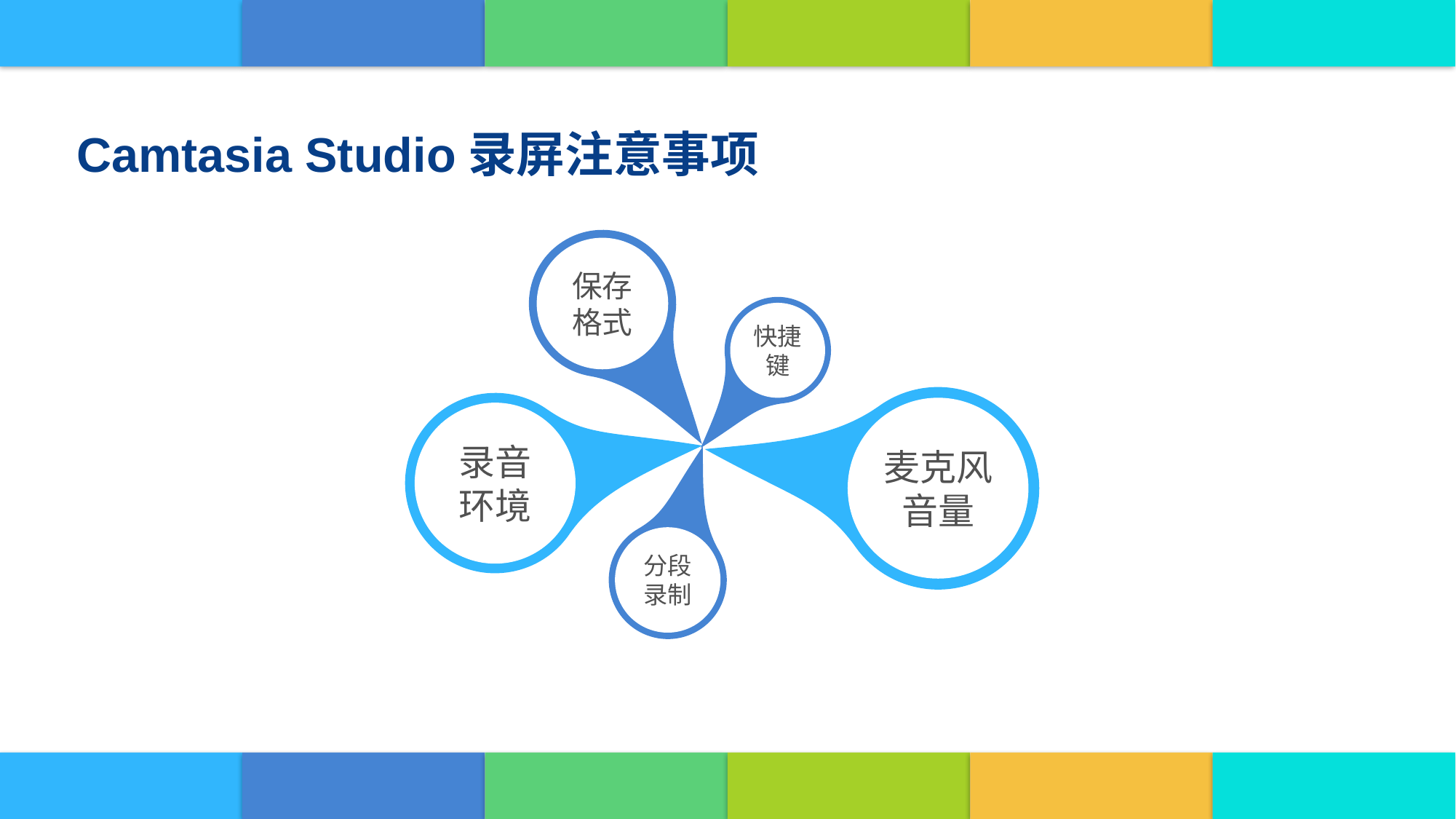

Camtasia Studio录屏注意事项

保存
格式

快捷键

麦克风
音量
录音
环境

分段
录制